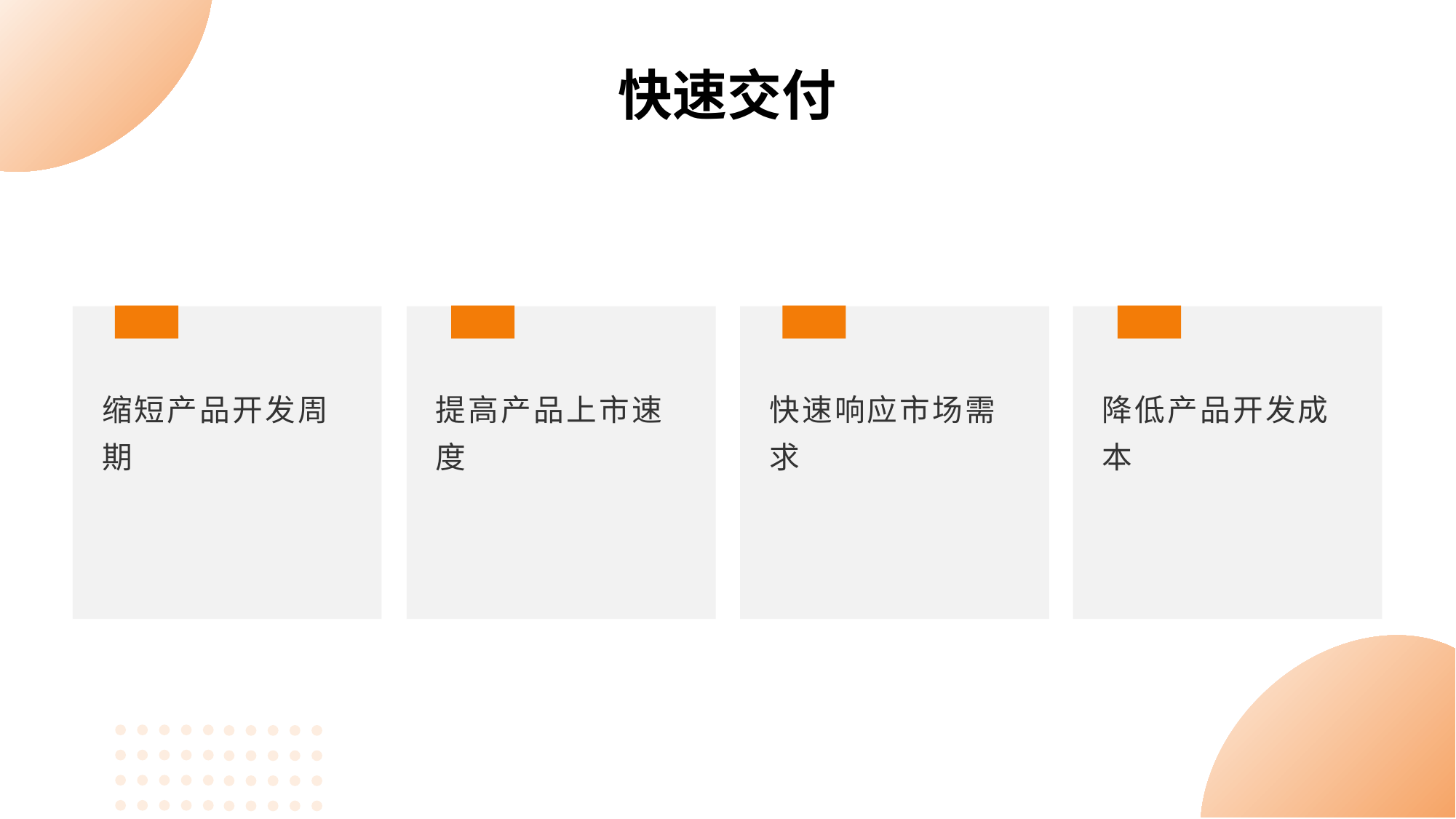

快速交付

缩短产品开发周期
提高产品上市速度
快速响应市场需求
降低产品开发成本